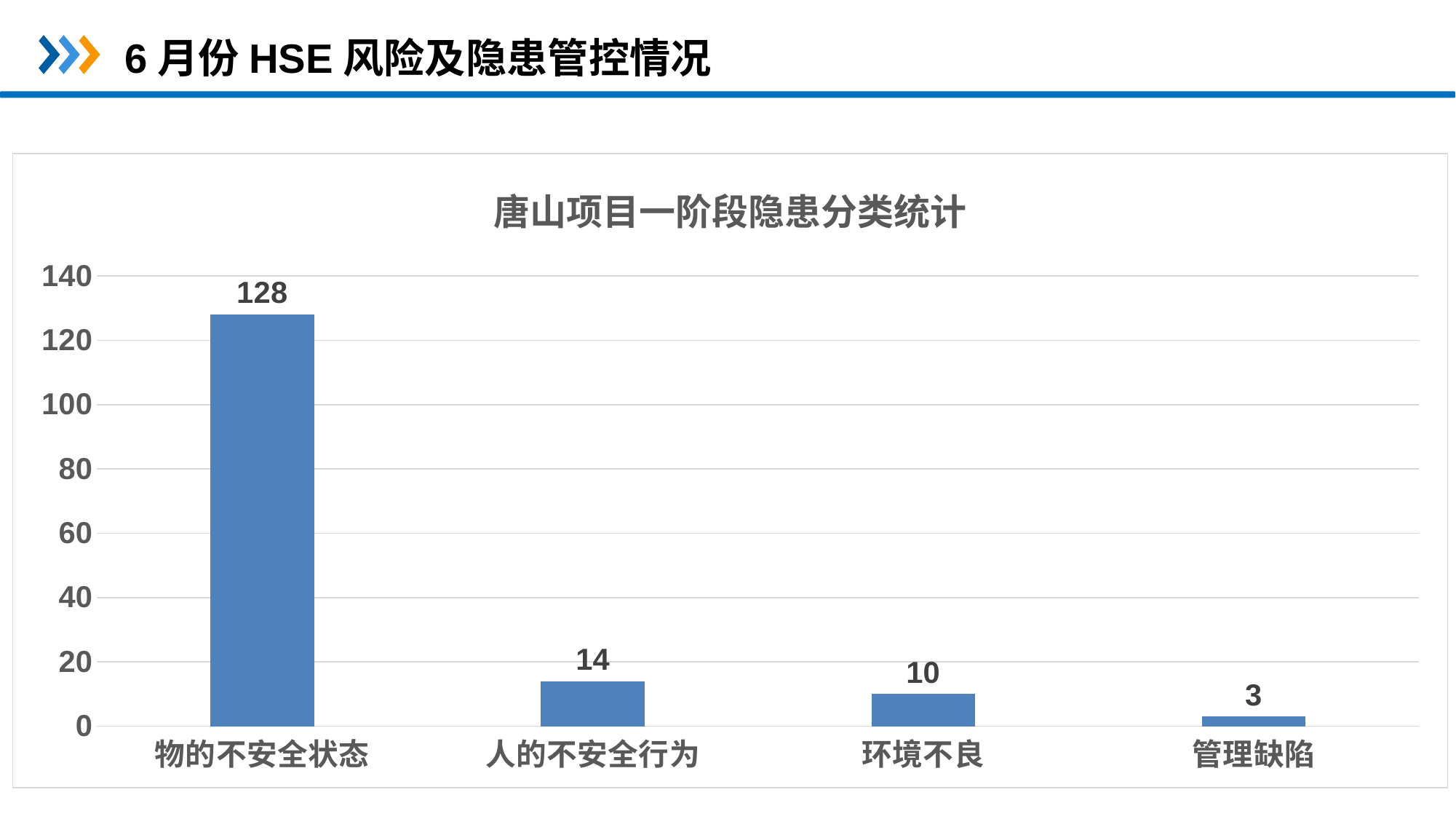

6月份HSE风险及隐患管控情况

### Chart: 唐山项目一阶段隐患分类统计

| Category |  |
|---|---|
| 物的不安全状态 | 128.0 |
| 人的不安全行为 | 14.0 |
| 环境不良 | 10.0 |
| 管理缺陷 | 3.0 |